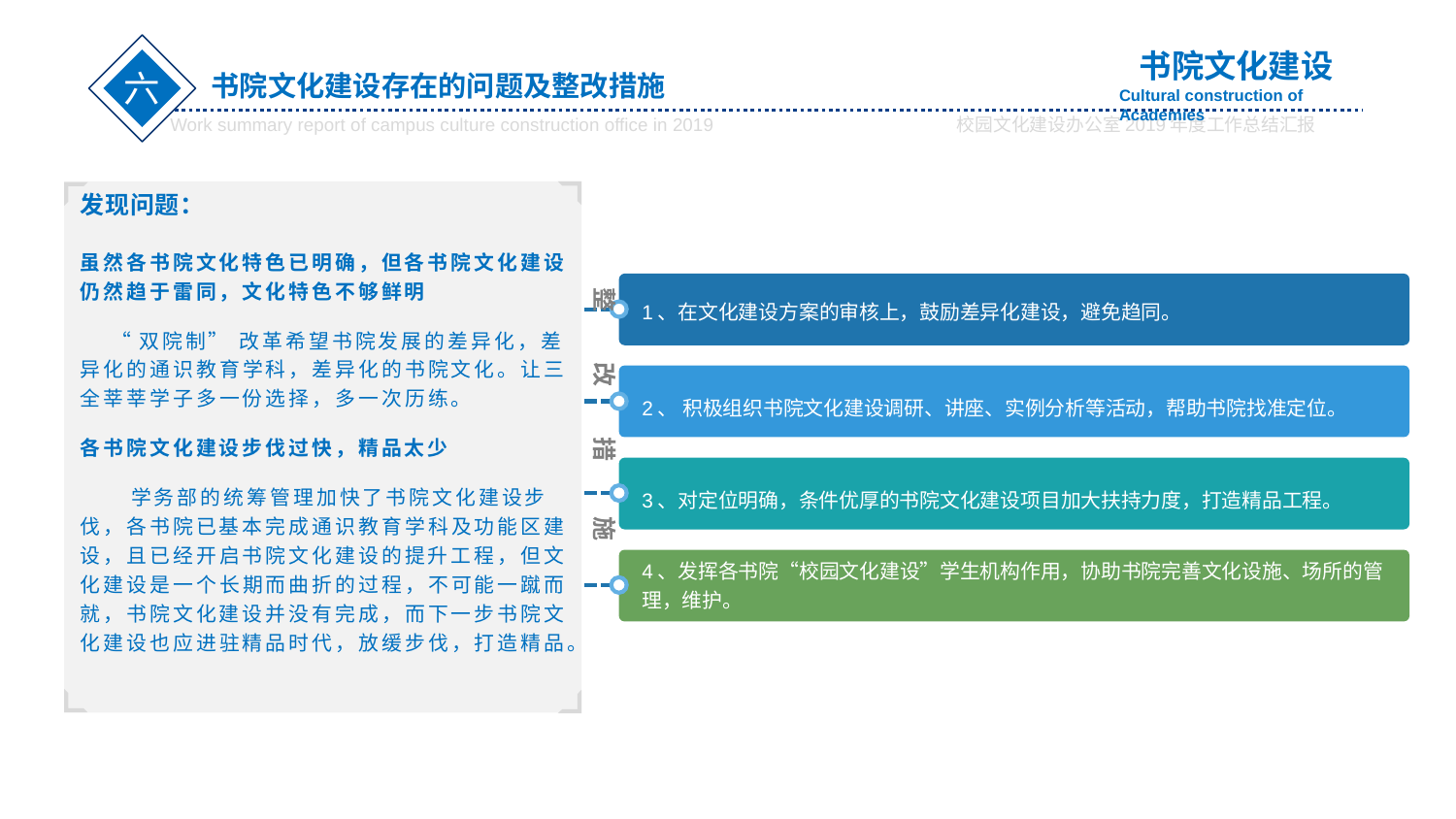

六
书院文化建设存在的问题及整改措施
Work summary report of campus culture construction office in 2019                                               校园文化建设办公室2019年度工作总结汇报
书院文化建设
Cultural construction of  Academies

发现问题：

虽然各书院文化特色已明确，但各书院文化建设仍然趋于雷同，文化特色不够鲜明
    “双院制” 改革希望书院发展的差异化，差异化的通识教育学科，差异化的书院文化。让三全莘莘学子多一份选择，多一次历练。
各书院文化建设步伐过快，精品太少
      学务部的统筹管理加快了书院文化建设步伐，各书院已基本完成通识教育学科及功能区建设，且已经开启书院文化建设的提升工程，但文化建设是一个长期而曲折的过程，不可能一蹴而就，书院文化建设并没有完成，而下一步书院文化建设也应进驻精品时代，放缓步伐，打造精品。
整         改         措          施
1、在文化建设方案的审核上，鼓励差异化建设，避免趋同。

2、 积极组织书院文化建设调研、讲座、实例分析等活动，帮助书院找准定位。

3、对定位明确，条件优厚的书院文化建设项目加大扶持力度，打造精品工程。

4、发挥各书院“校园文化建设”学生机构作用，协助书院完善文化设施、场所的管理，维护。